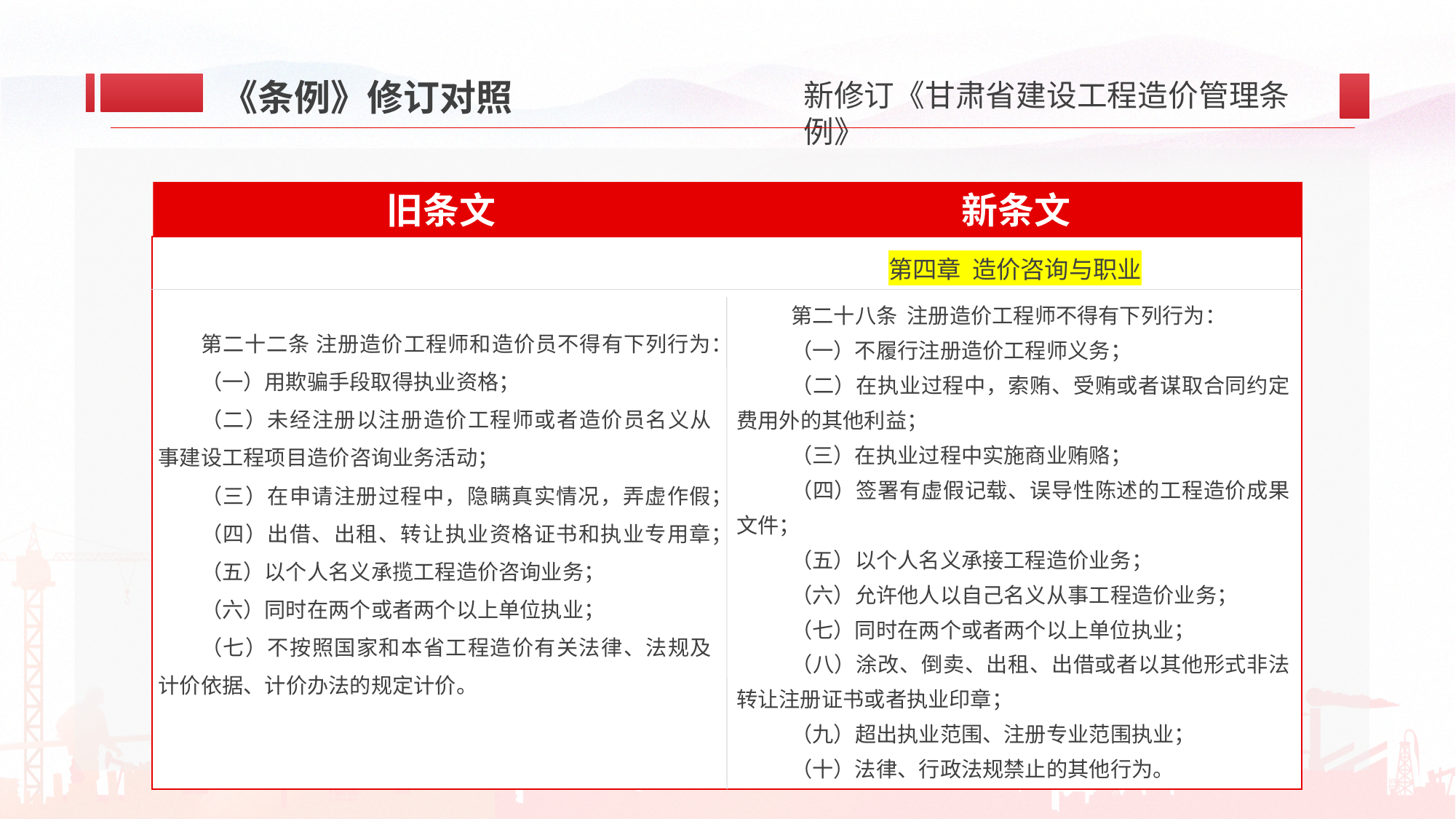

《条例》修订对照
新条文
旧条文

第二十八条  注册造价工程师不得有下列行为：
（一）不履行注册造价工程师义务；
（二）在执业过程中，索贿、受贿或者谋取合同约定费用外的其他利益；
（三）在执业过程中实施商业贿赂；
（四）签署有虚假记载、误导性陈述的工程造价成果文件；
（五）以个人名义承接工程造价业务；
（六）允许他人以自己名义从事工程造价业务；
（七）同时在两个或者两个以上单位执业；
（八）涂改、倒卖、出租、出借或者以其他形式非法转让注册证书或者执业印章；
（九）超出执业范围、注册专业范围执业；
（十）法律、行政法规禁止的其他行为。
第四章  造价咨询与职业
第二十二条 注册造价工程师和造价员不得有下列行为：
（一）用欺骗手段取得执业资格；
（二）未经注册以注册造价工程师或者造价员名义从事建设工程项目造价咨询业务活动；
（三）在申请注册过程中，隐瞒真实情况，弄虚作假；
（四）出借、出租、转让执业资格证书和执业专用章；
（五）以个人名义承揽工程造价咨询业务；
（六）同时在两个或者两个以上单位执业；
（七）不按照国家和本省工程造价有关法律、法规及计价依据、计价办法的规定计价。